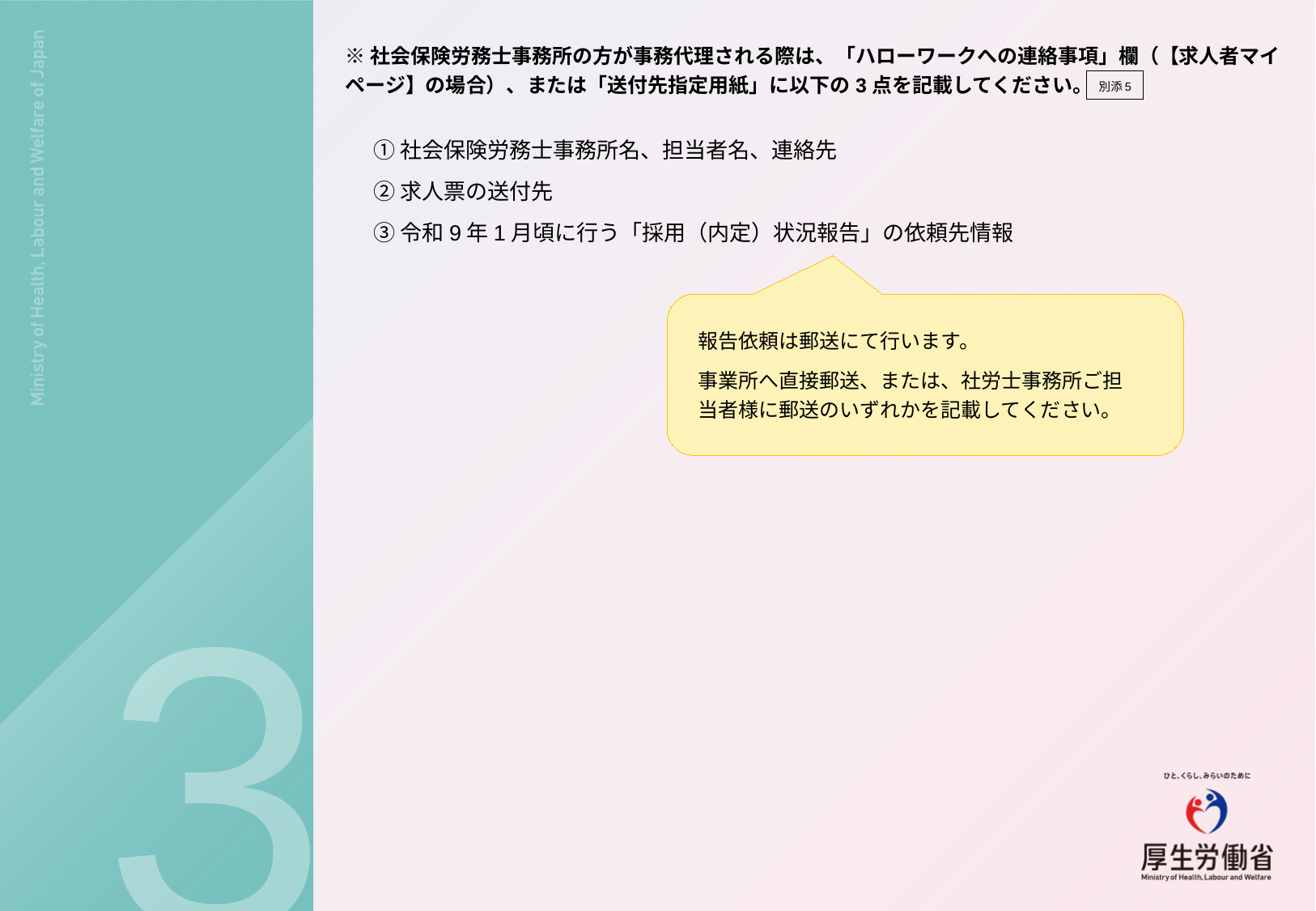

※社会保険労務士事務所の方が事務代理される際は、「ハローワークへの連絡事項」欄（【求人者マイページ】の場合）、または「送付先指定用紙」に以下の3点を記載してください。
別添5
①社会保険労務士事務所名、担当者名、連絡先
②求人票の送付先
③令和9年1月頃に行う「採用（内定）状況報告」の依頼先情報

報告依頼は郵送にて行います。
事業所へ直接郵送、または、社労士事務所ご担当者様に郵送のいずれかを記載してください。
3